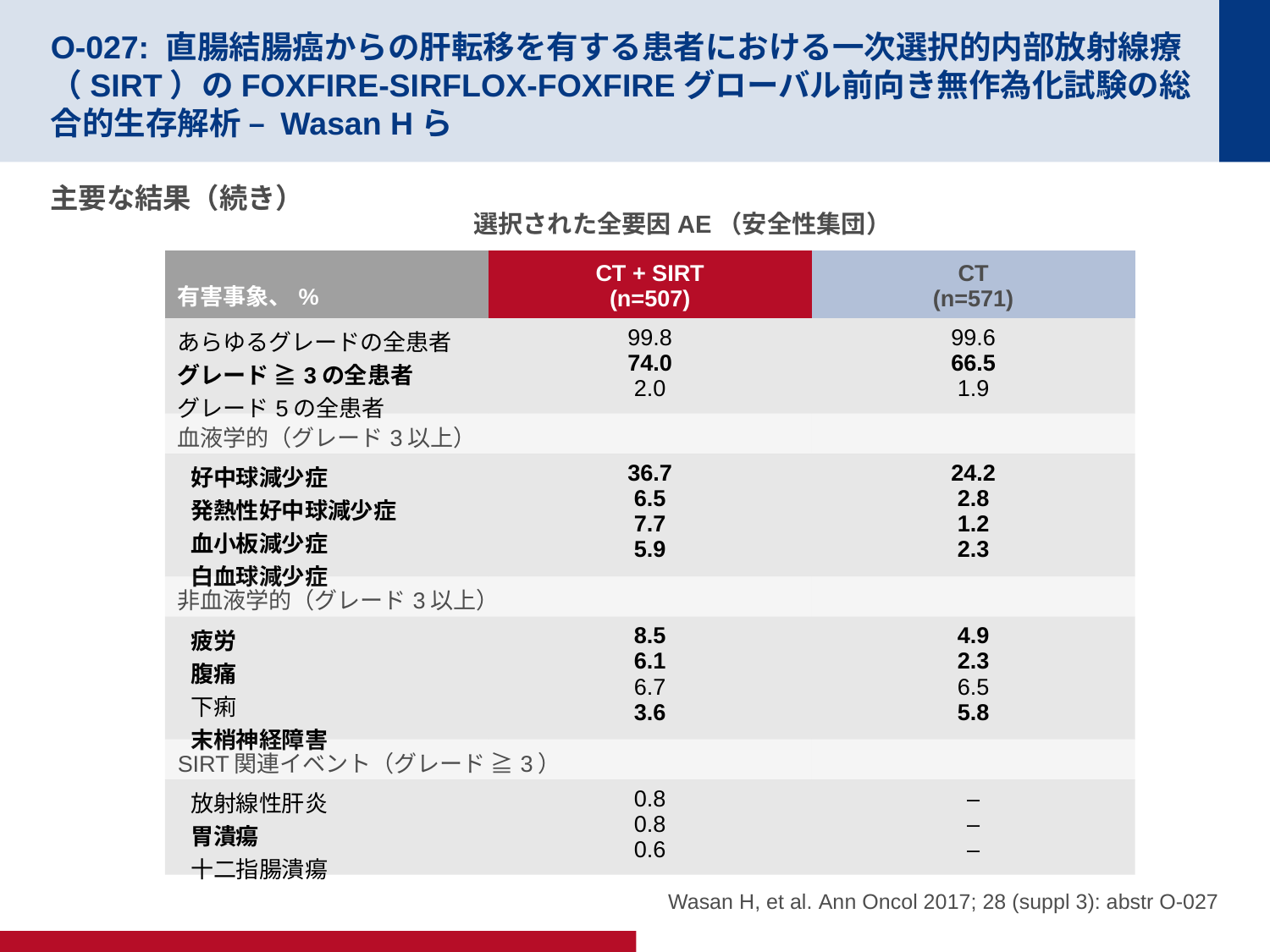

# O-027: 直腸結腸癌からの肝転移を有する患者における一次選択的内部放射線療（SIRT）のFOXFIRE-SIRFLOX-FOXFIREグローバル前向き無作為化試験の総合的生存解析 – Wasan Hら
主要な結果（続き）

選択された全要因AE（安全性集団）
| 有害事象、% | CT + SIRT (n=507) | CT (n=571) |
| --- | --- | --- |
| あらゆるグレードの全患者 グレード ≧3の全患者 グレード5の全患者 | 99.8 74.0 2.0 | 99.6 66.5 1.9 |
| 血液学的（グレード3以上） |  |  |
| 好中球減少症 発熱性好中球減少症 血小板減少症 白血球減少症 | 36.7 6.5 7.7 5.9 | 24.2 2.8 1.2 2.3 |
| 非血液学的（グレード3以上） |  |  |
| 疲労 腹痛 下痢 末梢神経障害 | 8.5 6.1 6.7 3.6 | 4.9 2.3 6.5 5.8 |
| SIRT関連イベント（グレード ≧3） |  |  |
| 放射線性肝炎 胃潰瘍 十二指腸潰瘍 | 0.8 0.8 0.6 | – – – |
Wasan H, et al. Ann Oncol 2017; 28 (suppl 3): abstr O-027